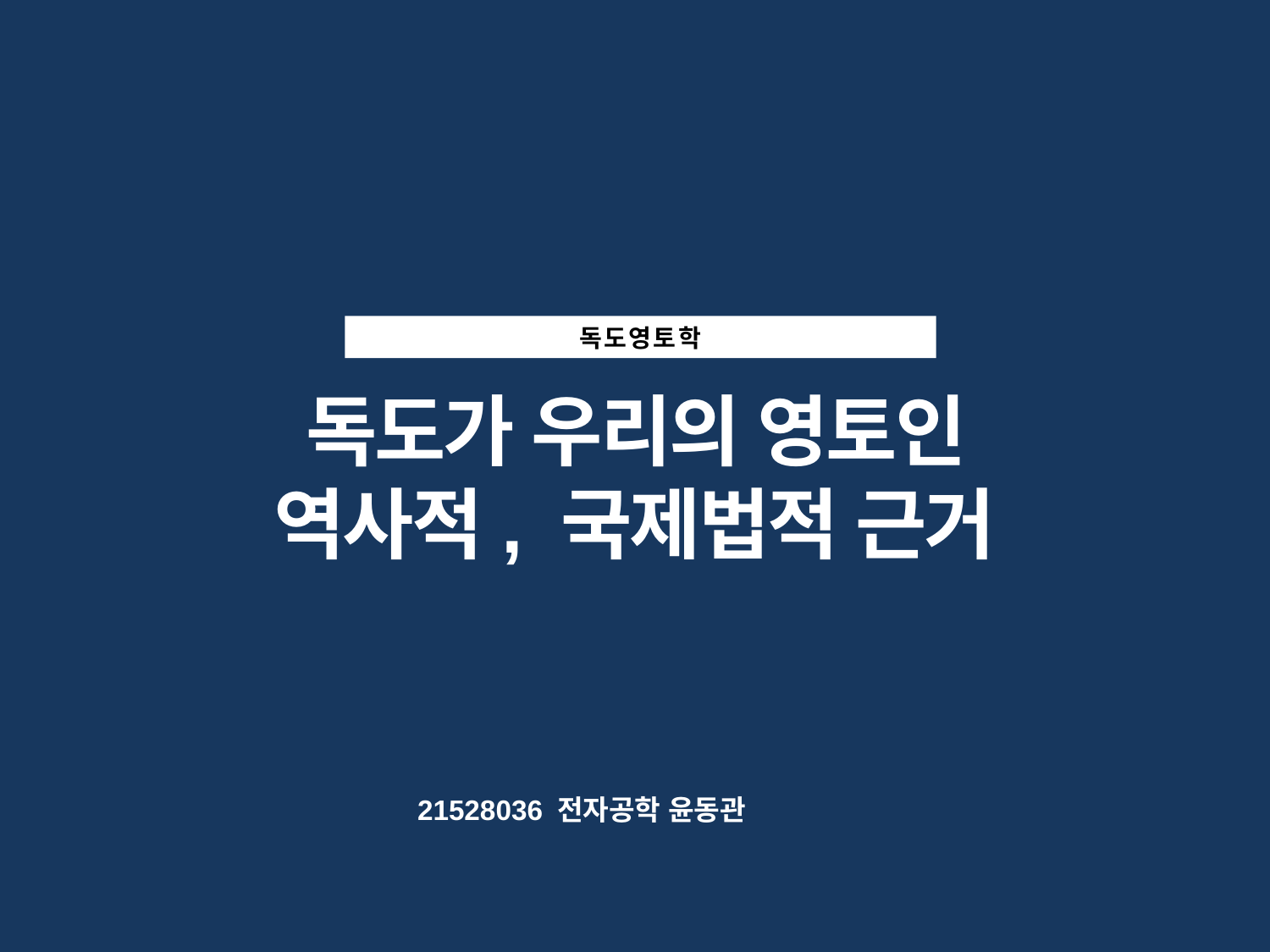

독 도 영 토 학
독도가 우리의 영토인 역사적, 국제법적 근거
21528036 전자공학 윤동관